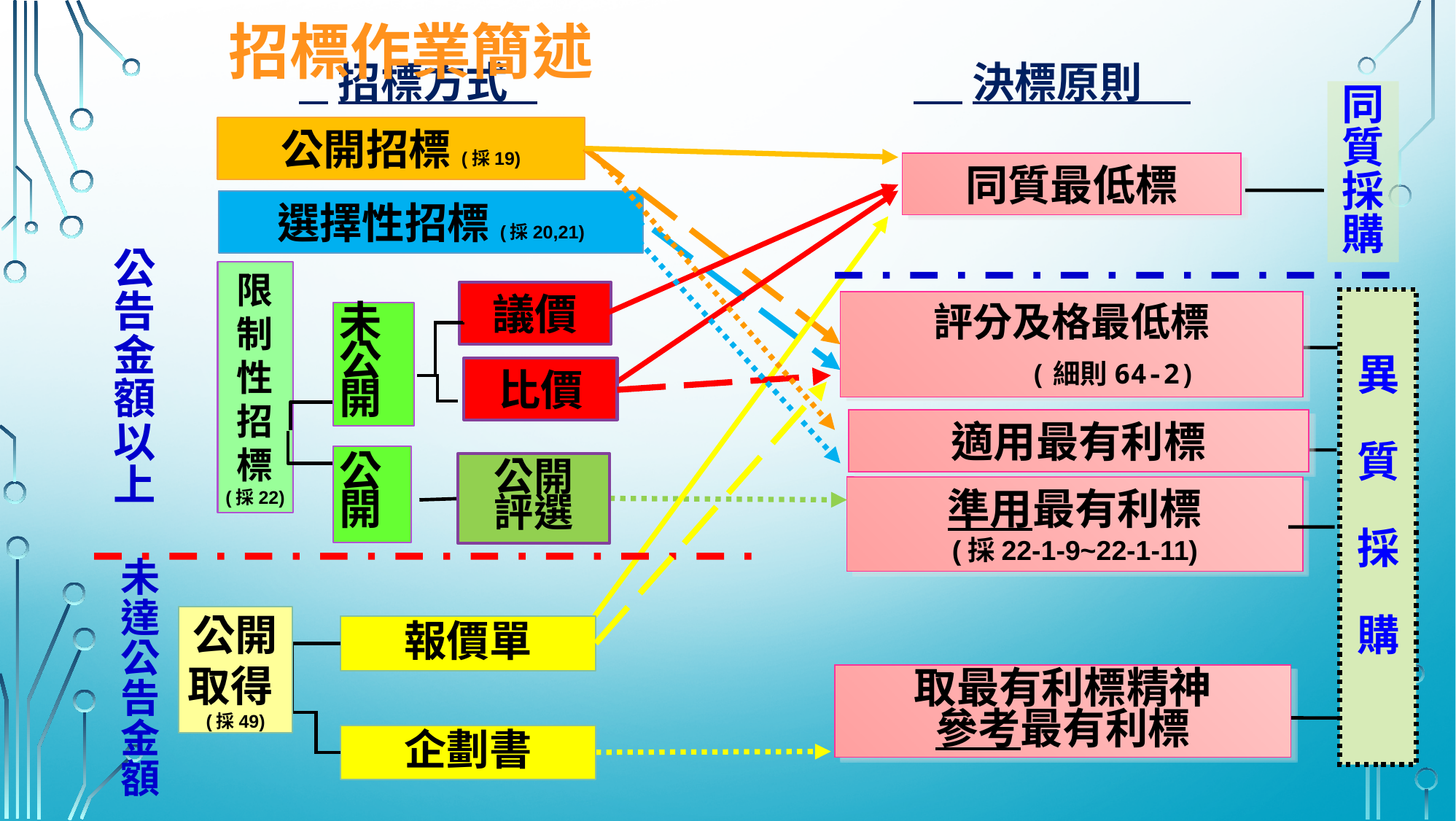

招標作業簡述
   招標方式
     決標原則
同質採購

公開招標(採19)
同質最低標

選擇性招標(採20,21)
公告金額以上
限制性招標
(採22)

議價
比價

異

質

採

購

評分及格最低標
        (細則64-2)
未公開
公開

適用最有利標
公開
評選
準用最有利標
(採22-1-9~22-1-11)

未達公告金額
公開取得(採49)
報價單
企劃書
取最有利標精神
參考最有利標